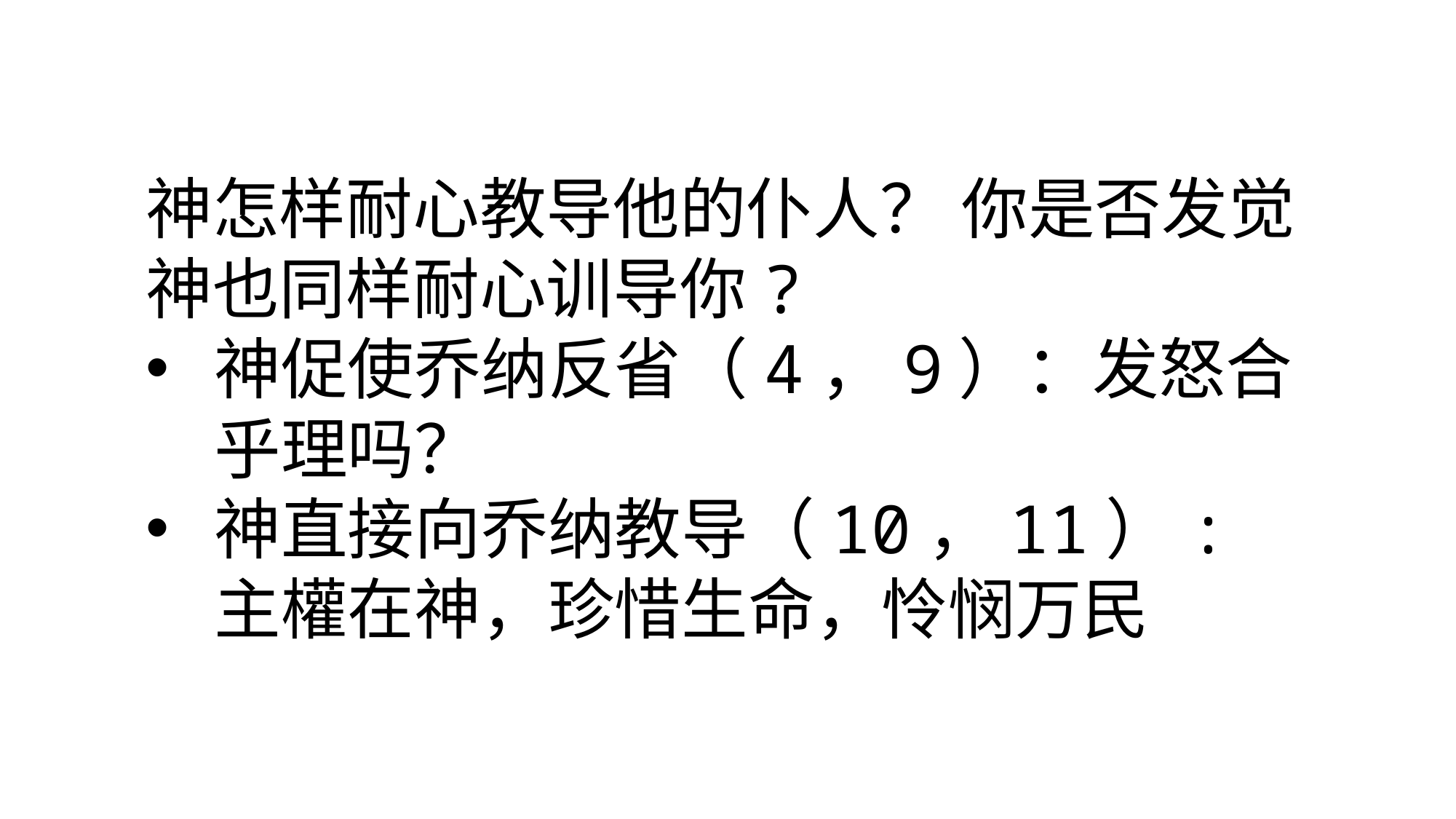

神怎样耐心教导他的仆人？ 你是否发觉神也同样耐心训导你?
神促使乔纳反省（4，9）：发怒合乎理吗？
神直接向乔纳教导（10，11）:主權在神，珍惜生命，怜悯万民